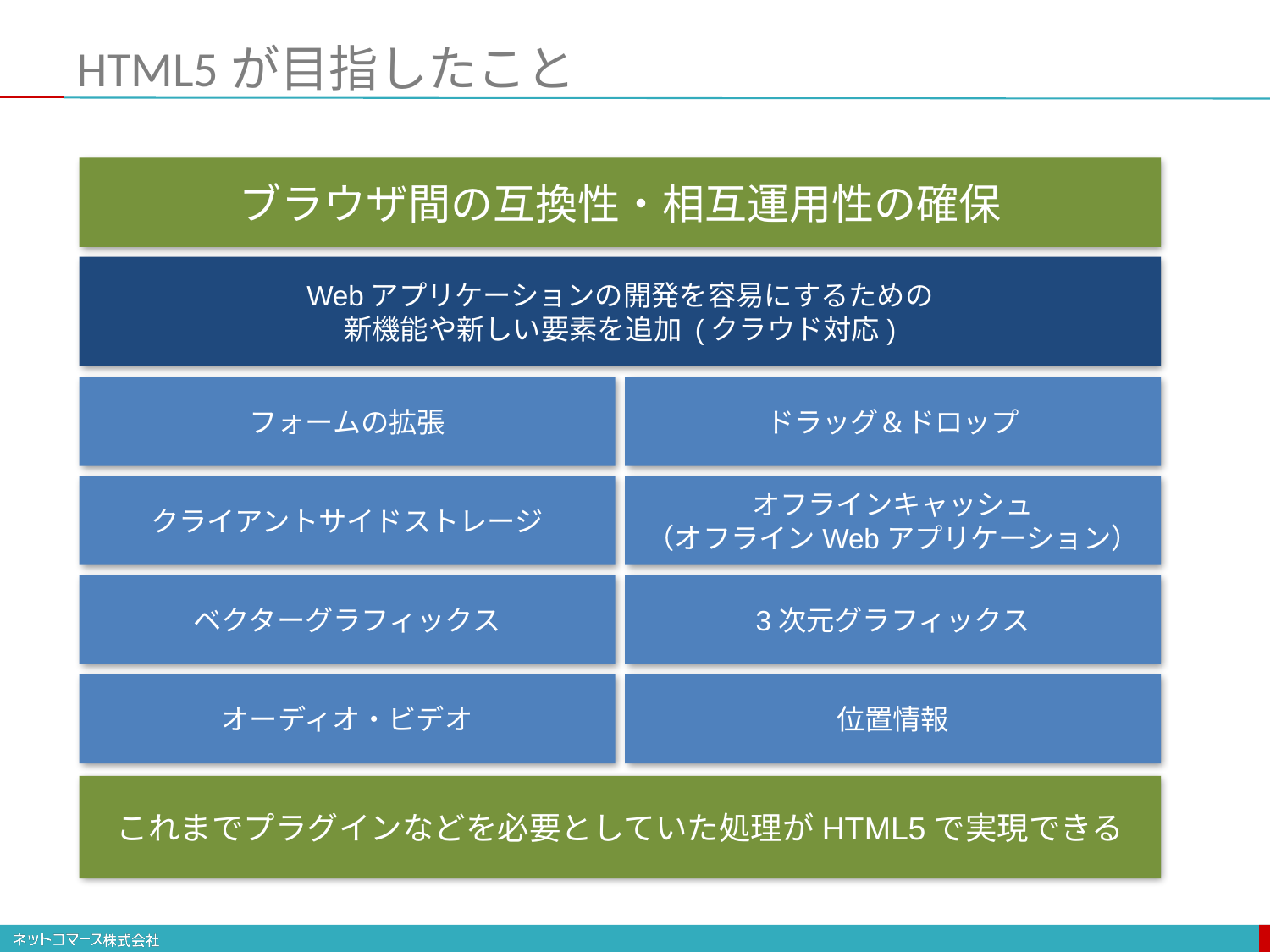

# HTML5が目指したこと
ブラウザ間の互換性・相互運用性の確保
Webアプリケーションの開発を容易にするための
新機能や新しい要素を追加 (クラウド対応)
フォームの拡張
ドラッグ＆ドロップ
クライアントサイドストレージ
オフラインキャッシュ
（オフラインWebアプリケーション）
ベクターグラフィックス
3次元グラフィックス
オーディオ・ビデオ
位置情報
これまでプラグインなどを必要としていた処理がHTML5で実現できる